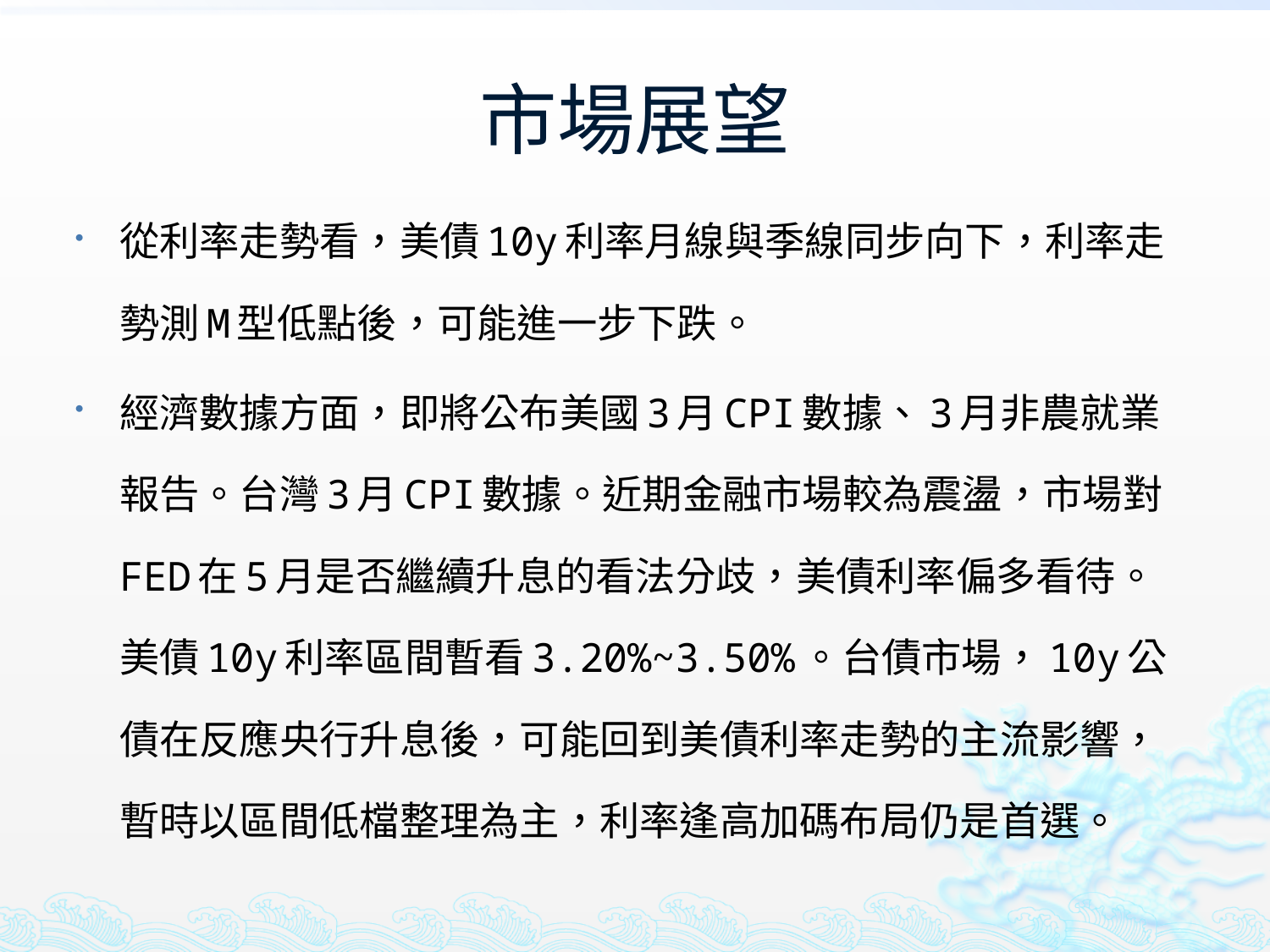

# 市場展望
從利率走勢看，美債10y利率月線與季線同步向下，利率走勢測M型低點後，可能進一步下跌。
經濟數據方面，即將公布美國3月CPI數據、3月非農就業報告。台灣3月CPI數據。近期金融市場較為震盪，市場對FED在5月是否繼續升息的看法分歧，美債利率偏多看待。美債10y利率區間暫看3.20%~3.50%。台債市場，10y公債在反應央行升息後，可能回到美債利率走勢的主流影響，暫時以區間低檔整理為主，利率逢高加碼布局仍是首選。